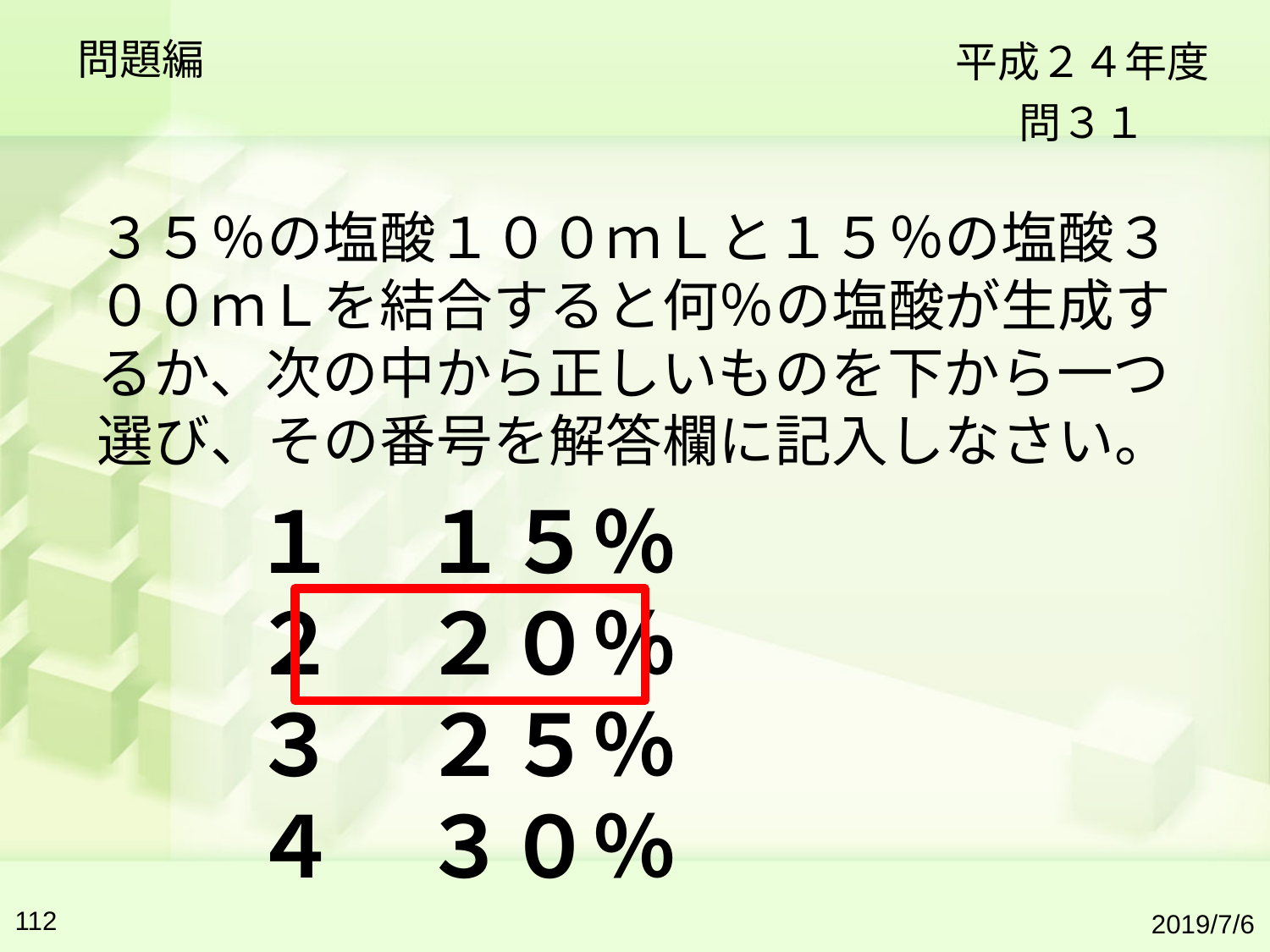

問題編
平成２４年度
問３１
３５％の塩酸１００ｍＬと１５％の塩酸３００ｍＬを結合すると何％の塩酸が生成するか、次の中から正しいものを下から一つ選び、その番号を解答欄に記入しなさい。
１　１５％
２　２０％
３　２５％
４　３０％

112
2019/7/6